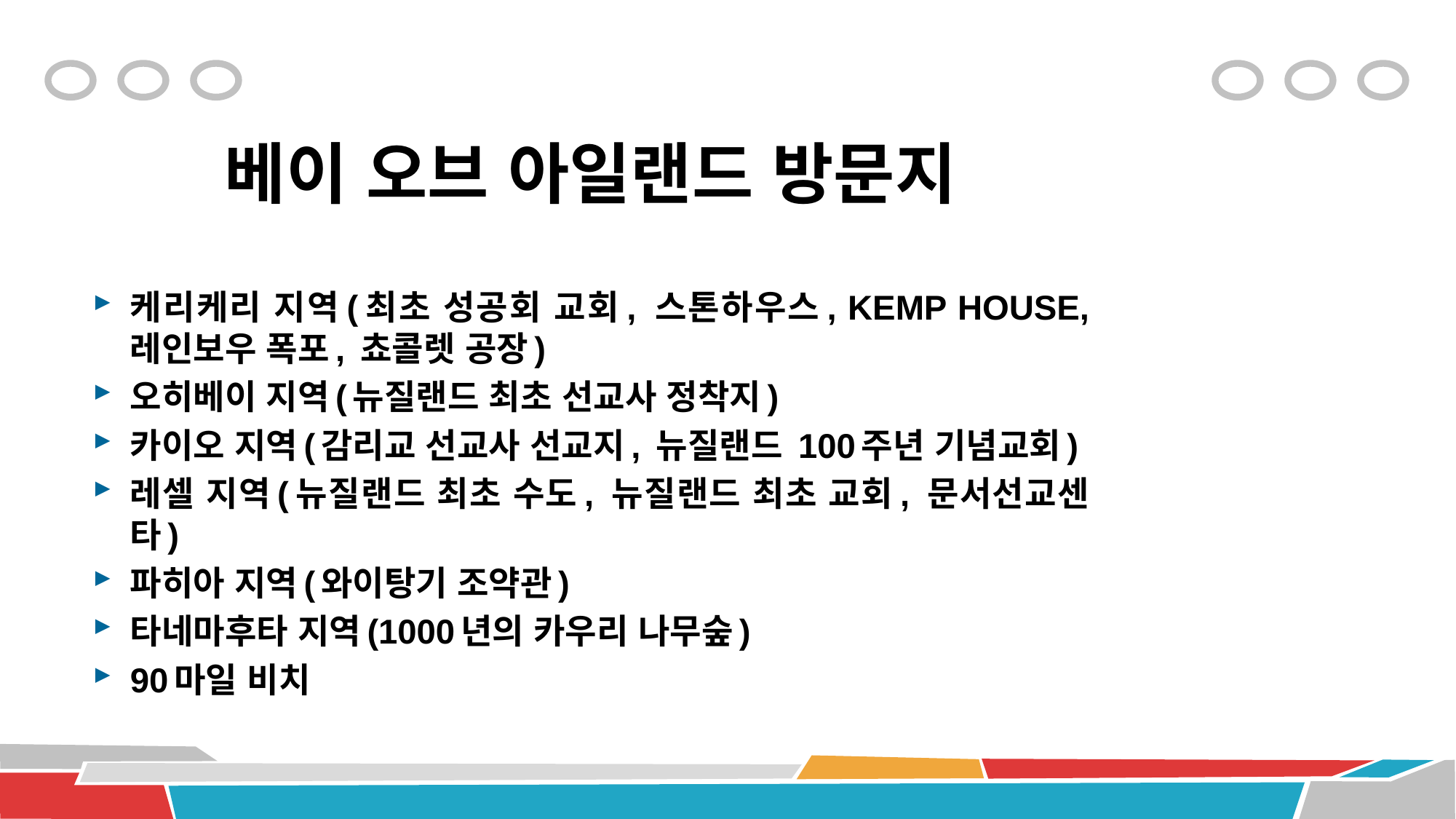

# 베이 오브 아일랜드 방문지
케리케리 지역(최초 성공회 교회, 스톤하우스, KEMP HOUSE, 레인보우 폭포, 쵸콜렛 공장)
오히베이 지역(뉴질랜드 최초 선교사 정착지)
카이오 지역(감리교 선교사 선교지, 뉴질랜드 100주년 기념교회)
레셀 지역(뉴질랜드 최초 수도, 뉴질랜드 최초 교회, 문서선교센타)
파히아 지역(와이탕기 조약관)
타네마후타 지역(1000년의 카우리 나무숲)
90마일 비치